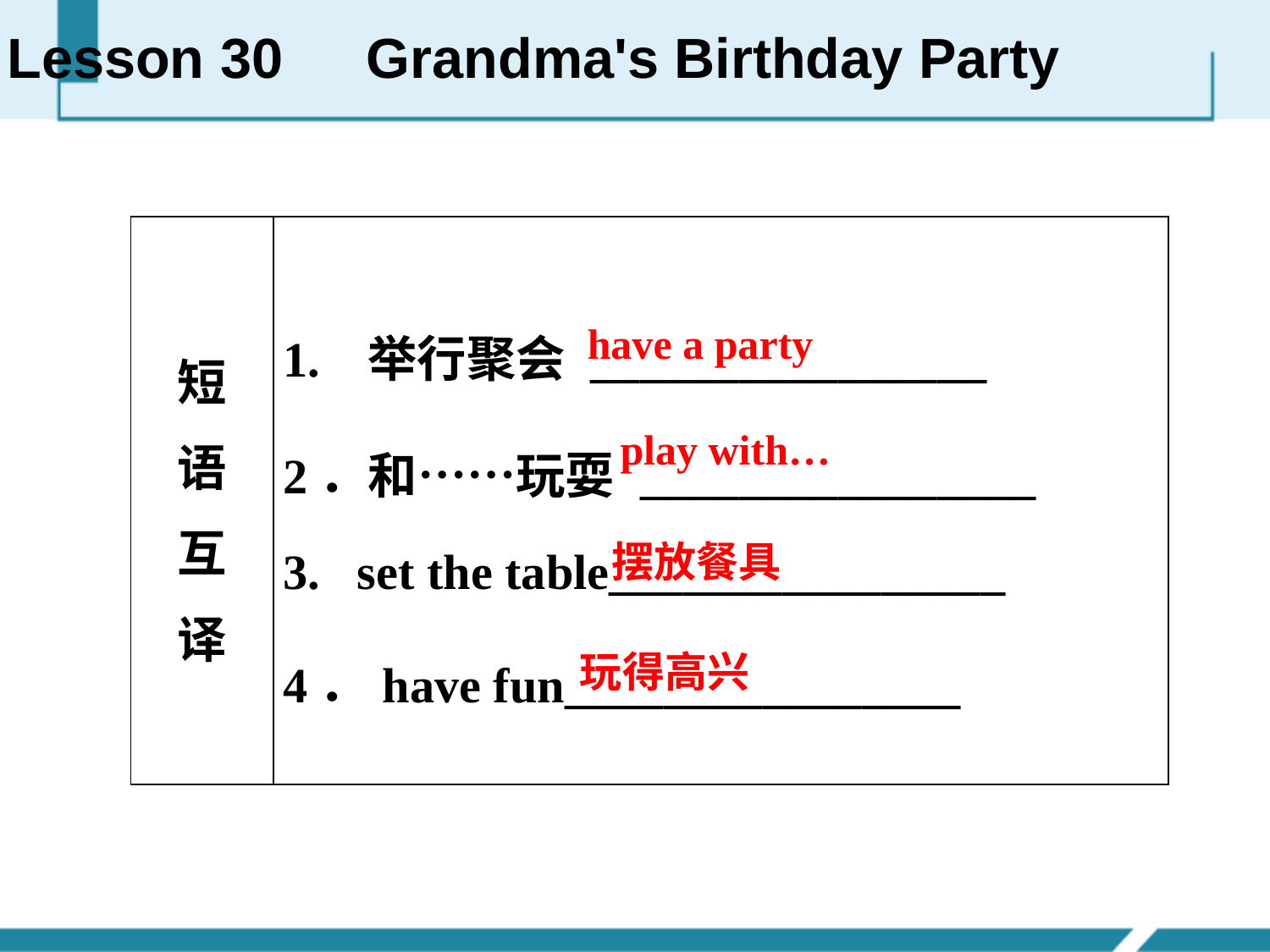

Lesson 30　Grandma's Birthday Party
| 短 语 互 译 | 1. 举行聚会 \_\_\_\_\_\_\_\_\_\_\_\_\_\_\_\_ 2．和……玩耍 \_\_\_\_\_\_\_\_\_\_\_\_\_\_\_\_ 3. set the table\_\_\_\_\_\_\_\_\_\_\_\_\_\_\_\_ 4．have fun\_\_\_\_\_\_\_\_\_\_\_\_\_\_\_\_ |
| --- | --- |
have a party
play with…
摆放餐具
玩得高兴